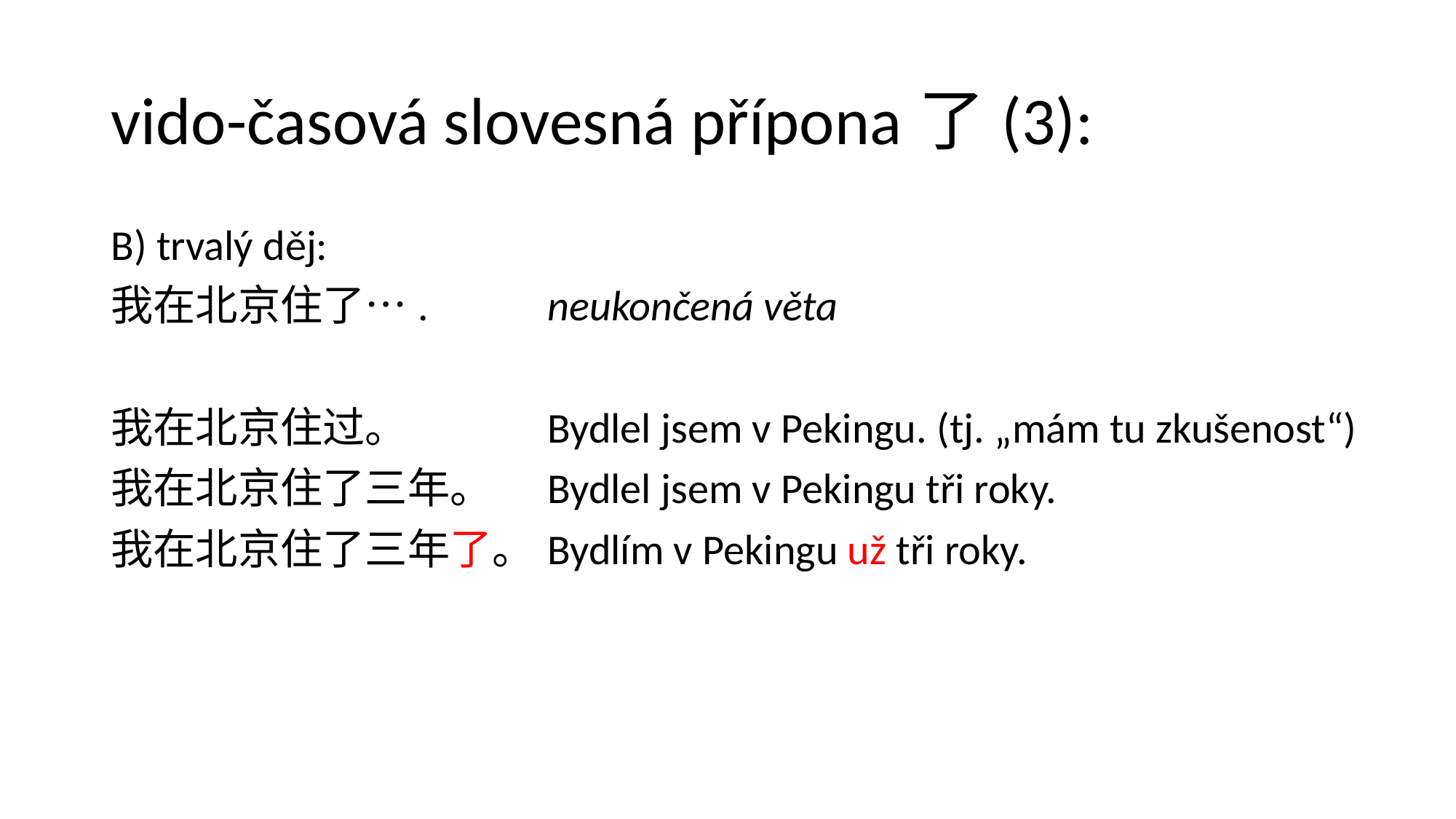

# vido-časová slovesná přípona了(3):
B) trvalý děj:
我在北京住了….		neukončená věta

我在北京住过。		Bydlel jsem v Pekingu. (tj. „mám tu zkušenost“)
我在北京住了三年。	Bydlel jsem v Pekingu tři roky.
我在北京住了三年了。	Bydlím v Pekingu už tři roky.